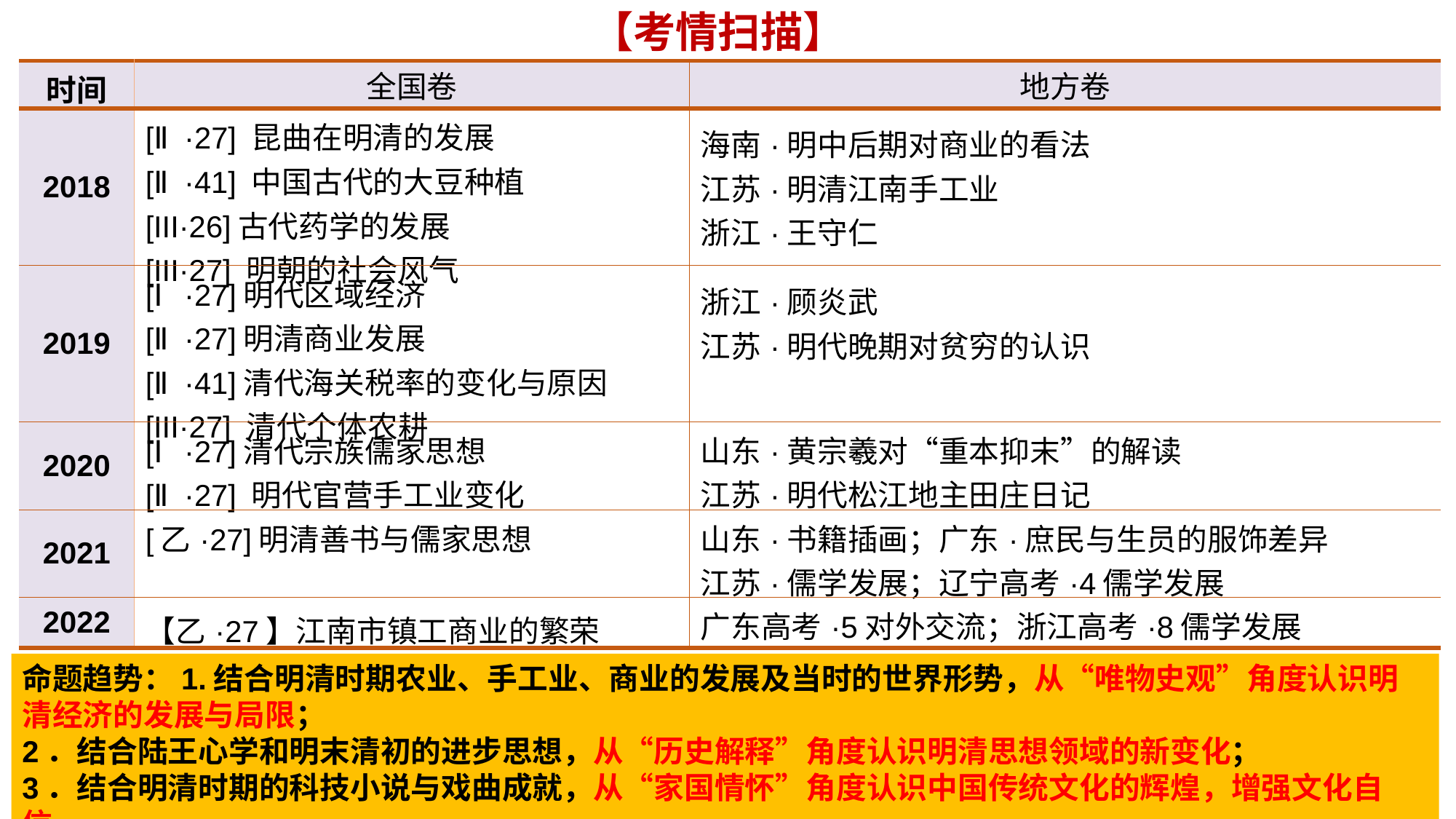

【考情扫描】
| 时间 | 全国卷 | 地方卷 |
| --- | --- | --- |
| 2018 | [Ⅱ·27] 昆曲在明清的发展 [Ⅱ·41] 中国古代的大豆种植 [III·26]古代药学的发展 [III·27] 明朝的社会风气 | 海南·明中后期对商业的看法 江苏·明清江南手工业 浙江·王守仁 |
| 2019 | [Ⅰ·27]明代区域经济 [Ⅱ·27]明清商业发展 [Ⅱ·41]清代海关税率的变化与原因 [III·27] 清代个体农耕 | 浙江·顾炎武 江苏·明代晚期对贫穷的认识 |
| 2020 | [Ⅰ·27]清代宗族儒家思想 [Ⅱ·27] 明代官营手工业变化 | 山东·黄宗羲对“重本抑末”的解读 江苏·明代松江地主田庄日记 |
| 2021 | [乙·27]明清善书与儒家思想 | 山东·书籍插画；广东·庶民与生员的服饰差异 江苏·儒学发展；辽宁高考·4儒学发展 |
| 2022 | 【乙·27】江南市镇工商业的繁荣 | 广东高考·5对外交流；浙江高考·8儒学发展 |
命题趋势：1.结合明清时期农业、手工业、商业的发展及当时的世界形势，从“唯物史观”角度认识明清经济的发展与局限；
2．结合陆王心学和明末清初的进步思想，从“历史解释”角度认识明清思想领域的新变化；
3．结合明清时期的科技小说与戏曲成就，从“家国情怀”角度认识中国传统文化的辉煌，增强文化自信。